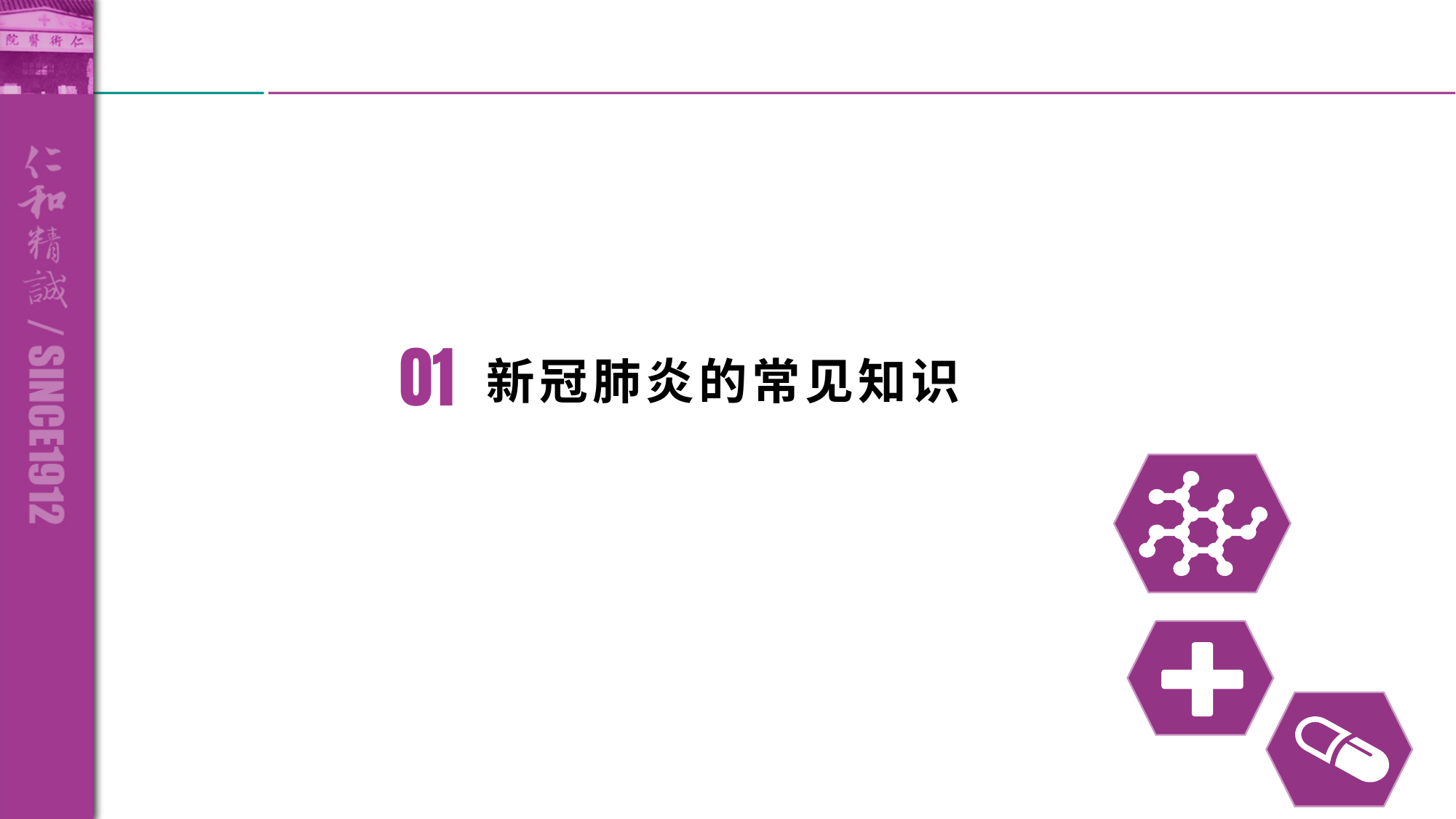

点击添加文本
01
新冠肺炎的常见知识
可行性
点击添加文本

点击添加文本
点击添加文本